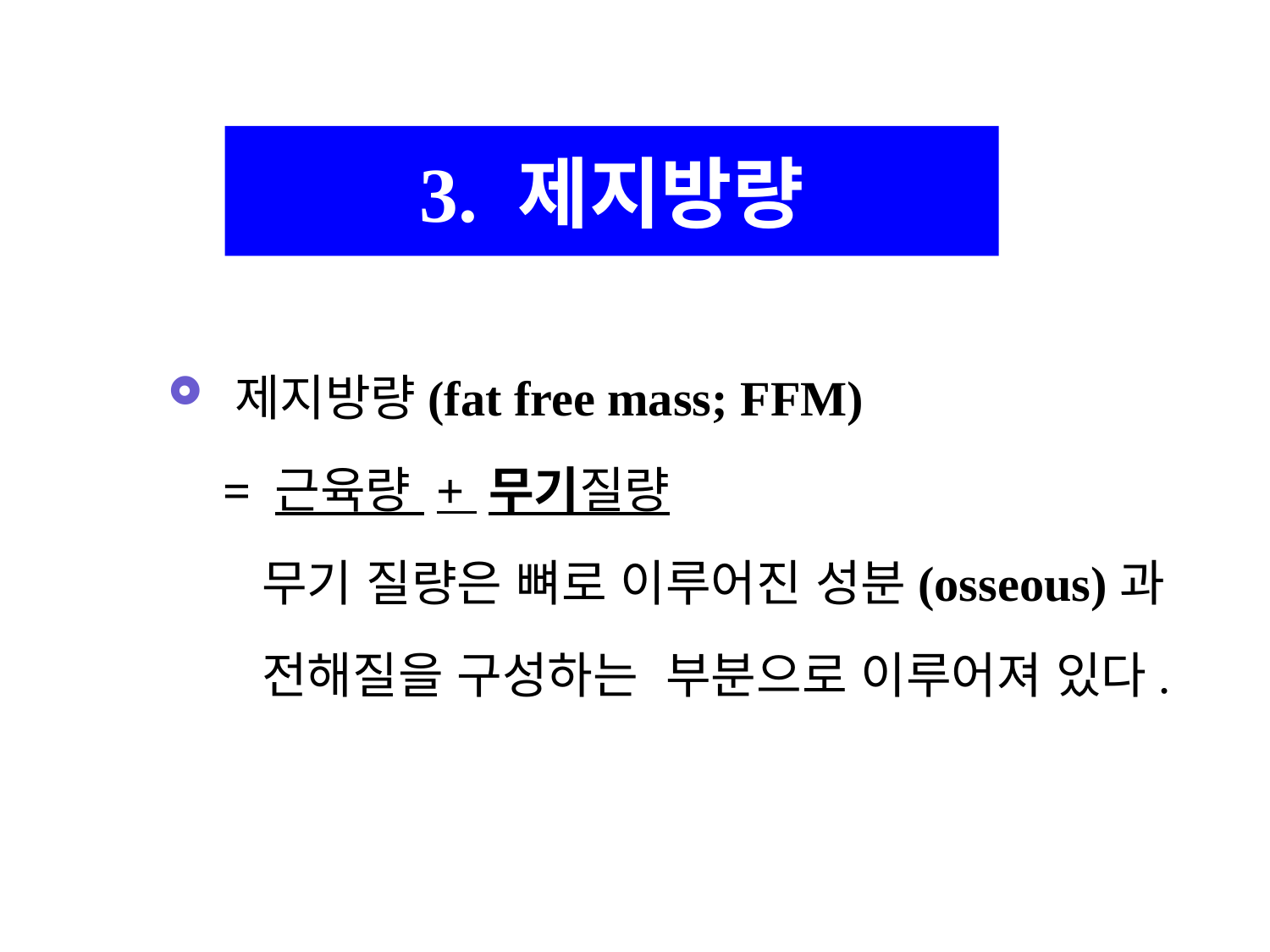

3. 제지방량
제지방량(fat free mass; FFM)
    = 근육량 + 무기질량
      무기 질량은 뼈로 이루어진 성분(osseous)과
      전해질을 구성하는  부분으로 이루어져 있다.